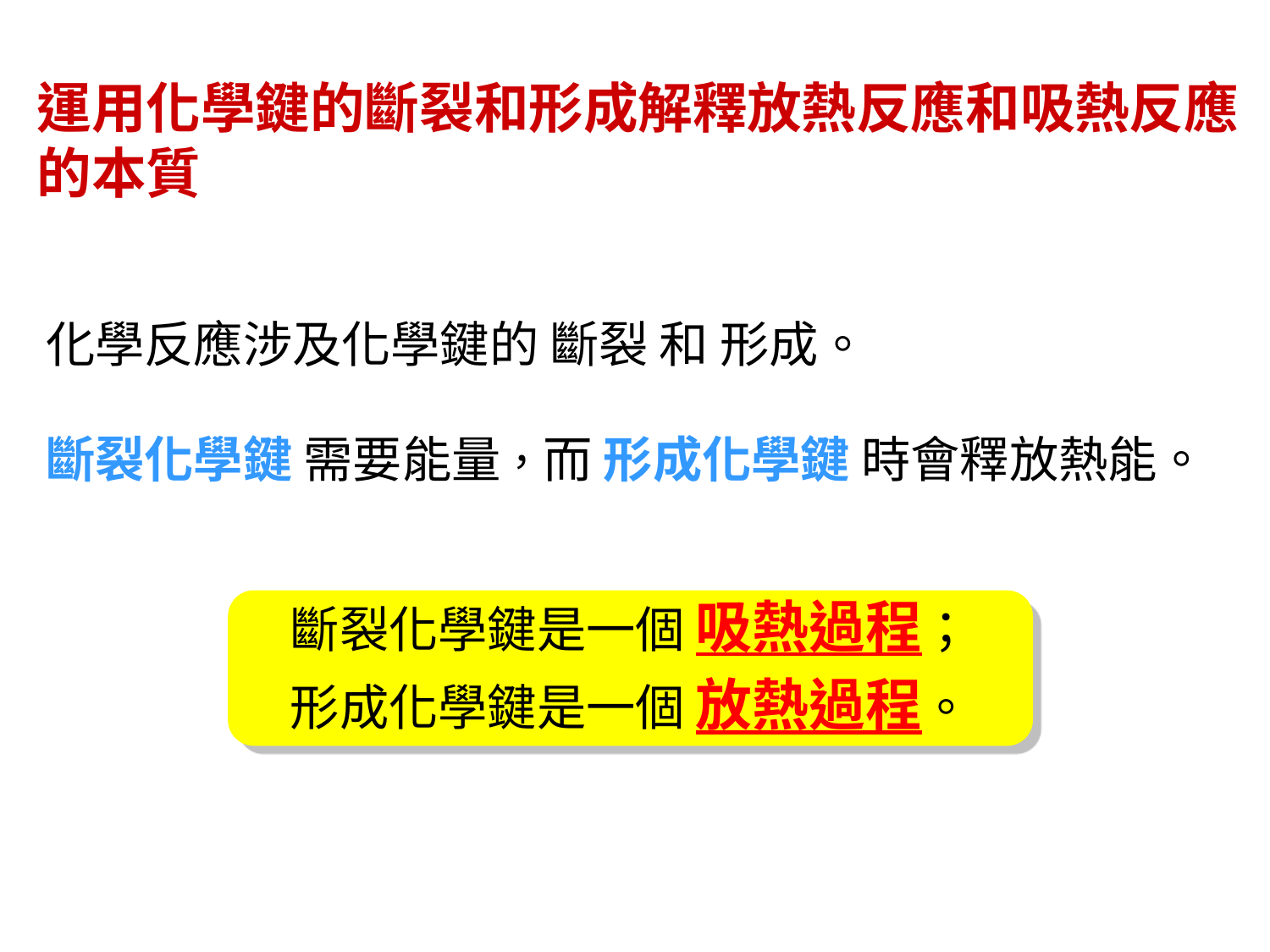

運用化學鍵的斷裂和形成解釋放熱反應和吸熱反應的本質
化學反應涉及化學鍵的 斷裂 和 形成。
斷裂化學鍵 需要能量，而 形成化學鍵 時會釋放熱能。
斷裂化學鍵是一個 吸熱過程；
形成化學鍵是一個 放熱過程。